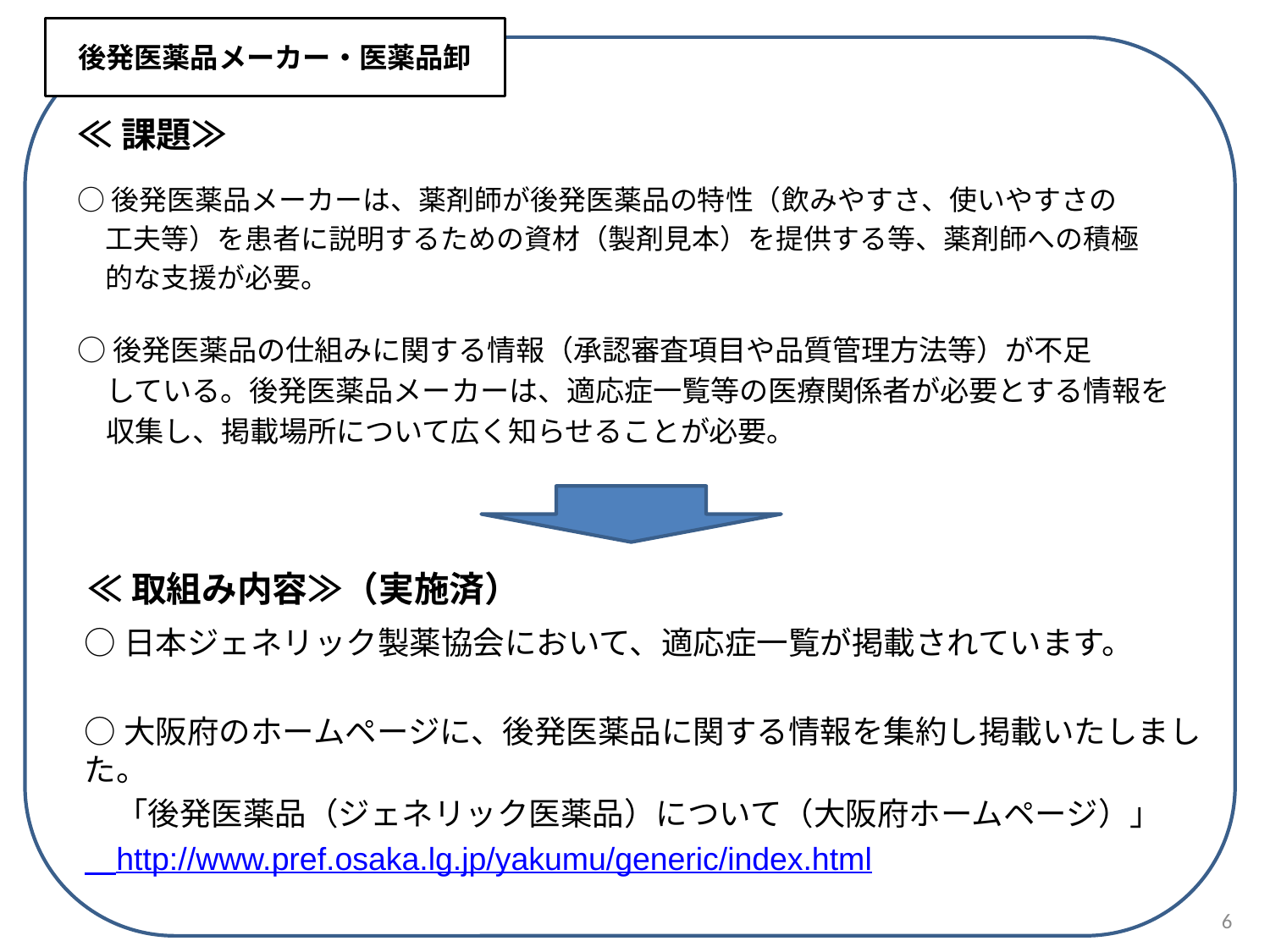

後発医薬品メーカー・医薬品卸

≪課題≫
○後発医薬品メーカーは、薬剤師が後発医薬品の特性（飲みやすさ、使いやすさの
　工夫等）を患者に説明するための資材（製剤見本）を提供する等、薬剤師への積極
　的な支援が必要。
○後発医薬品の仕組みに関する情報（承認審査項目や品質管理方法等）が不足
　している。後発医薬品メーカーは、適応症一覧等の医療関係者が必要とする情報を
　収集し、掲載場所について広く知らせることが必要。

≪取組み内容≫（実施済）
○日本ジェネリック製薬協会において、適応症一覧が掲載されています。

○大阪府のホームページに、後発医薬品に関する情報を集約し掲載いたしました。
　「後発医薬品（ジェネリック医薬品）について（大阪府ホームページ）」
　http://www.pref.osaka.lg.jp/yakumu/generic/index.html

6